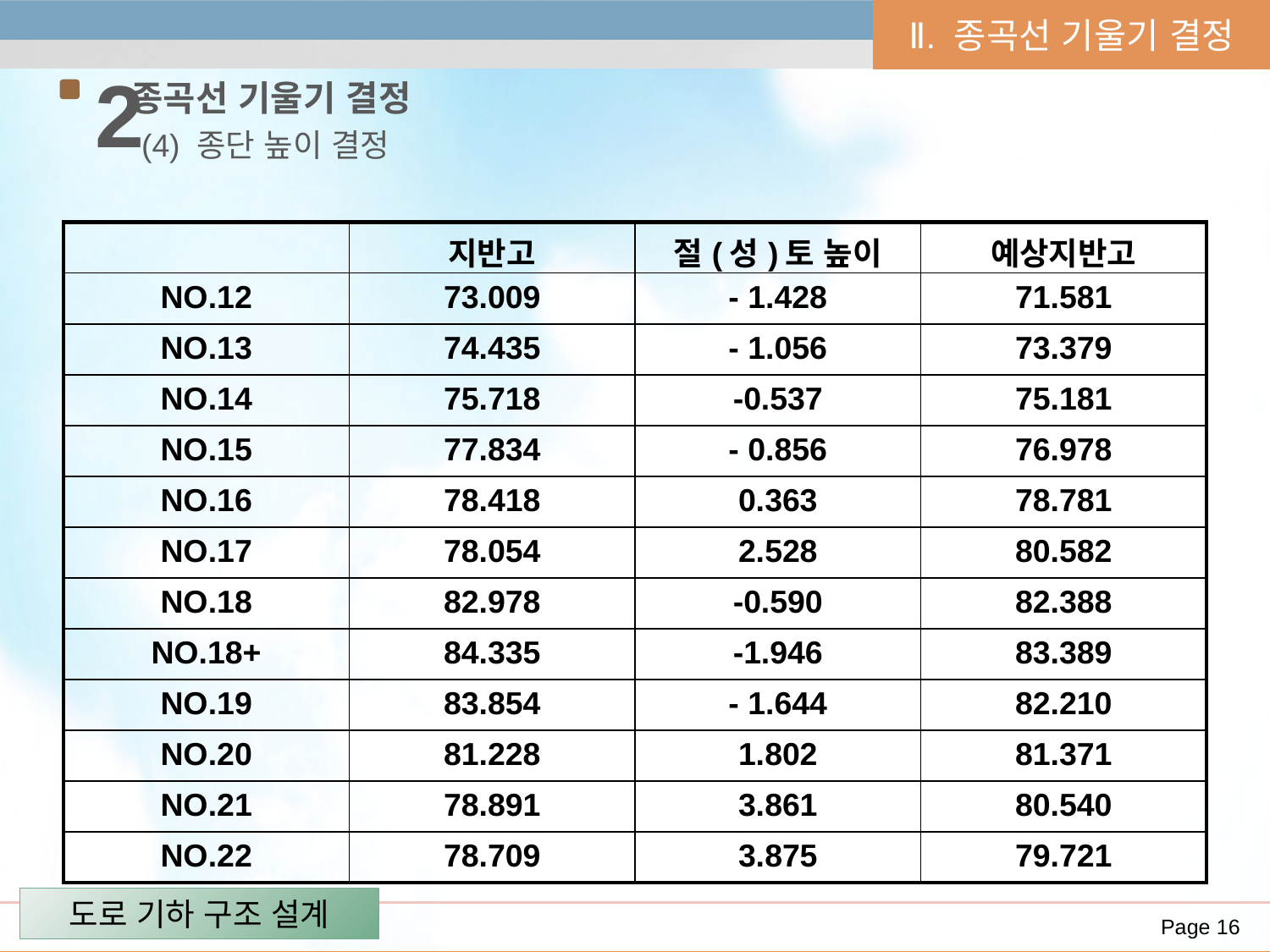

Ⅱ. 종곡선 기울기 결정
2
종곡선 기울기 결정

(4) 종단 높이 결정
|  | 지반고 | 절(성)토 높이 | 예상지반고 |
| --- | --- | --- | --- |
| NO.12 | 73.009 | - 1.428 | 71.581 |
| NO.13 | 74.435 | - 1.056 | 73.379 |
| NO.14 | 75.718 | -0.537 | 75.181 |
| NO.15 | 77.834 | - 0.856 | 76.978 |
| NO.16 | 78.418 | 0.363 | 78.781 |
| NO.17 | 78.054 | 2.528 | 80.582 |
| NO.18 | 82.978 | -0.590 | 82.388 |
| NO.18+ | 84.335 | -1.946 | 83.389 |
| NO.19 | 83.854 | - 1.644 | 82.210 |
| NO.20 | 81.228 | 1.802 | 81.371 |
| NO.21 | 78.891 | 3.861 | 80.540 |
| NO.22 | 78.709 | 3.875 | 79.721 |
도로 기하 구조 설계
Page 16